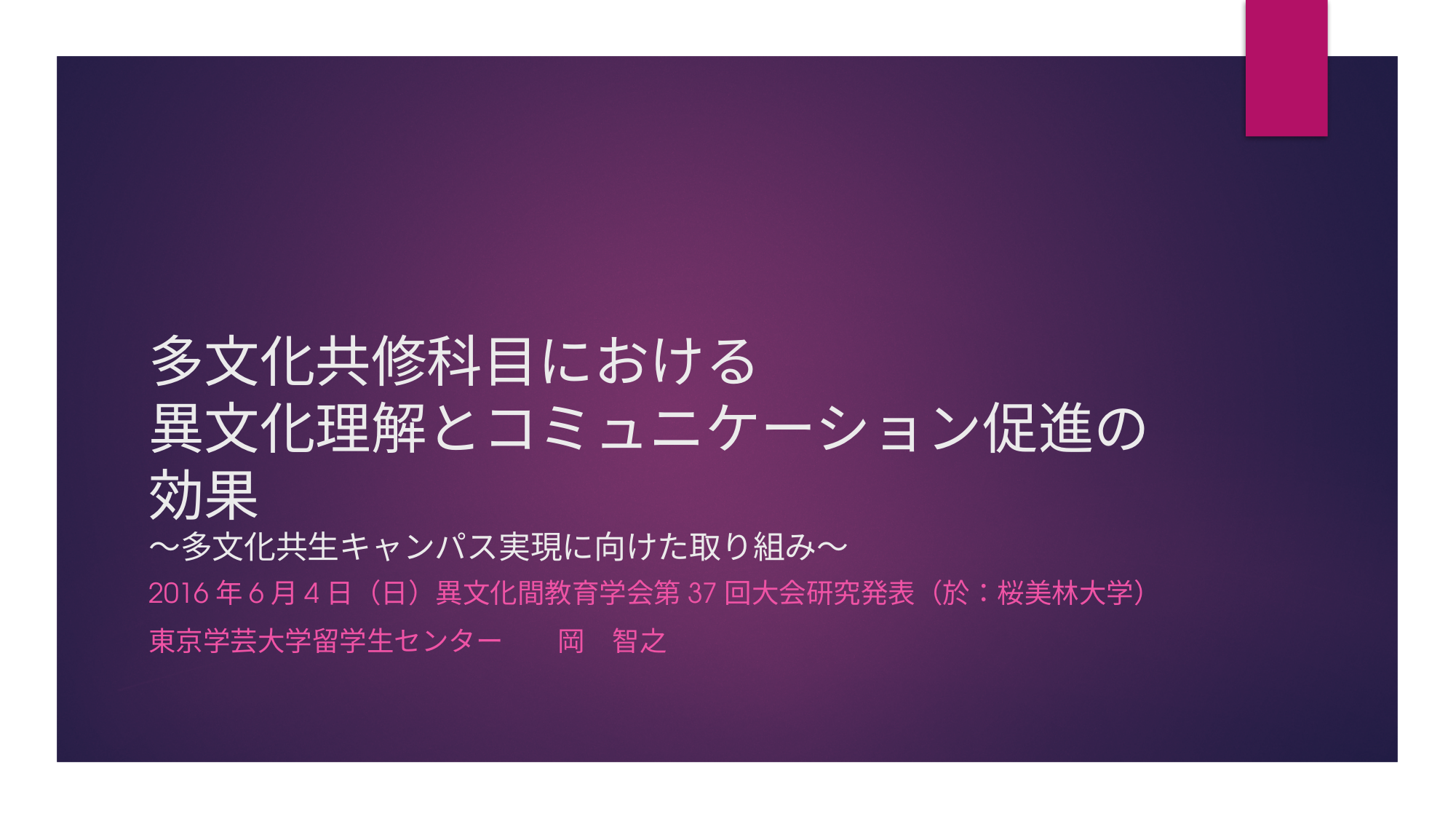

# 多文化共修科目における 異文化理解とコミュニケーション促進の効果 ～多文化共生キャンパス実現に向けた取り組み～
2016年6月4日（日）異文化間教育学会第37回大会研究発表（於：桜美林大学）
東京学芸大学留学生センター　　岡　智之